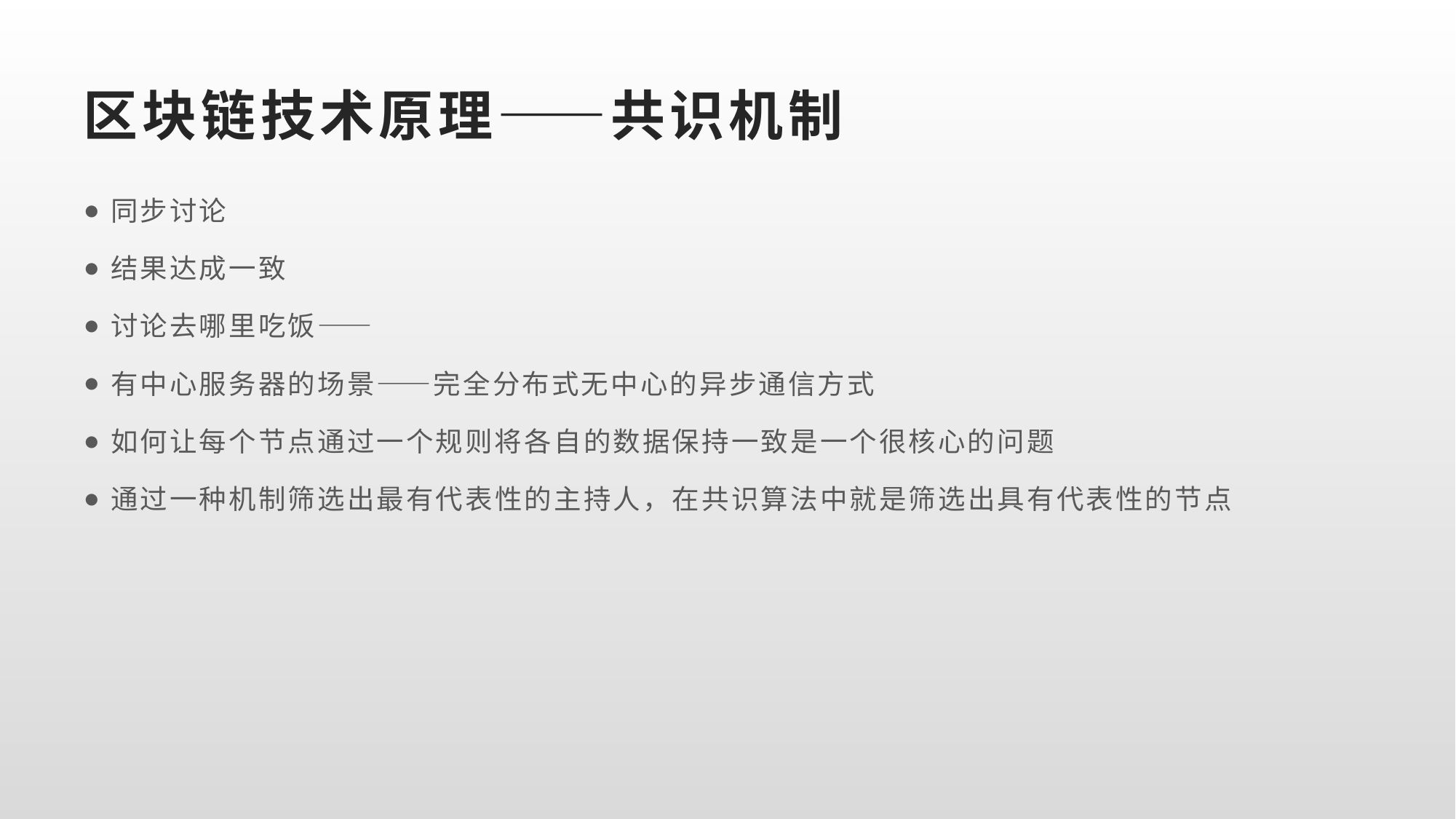

# 区块链技术原理——共识机制
同步讨论
结果达成一致
讨论去哪里吃饭——
有中心服务器的场景——完全分布式无中心的异步通信方式
如何让每个节点通过一个规则将各自的数据保持一致是一个很核心的问题
通过一种机制筛选出最有代表性的主持人，在共识算法中就是筛选出具有代表性的节点